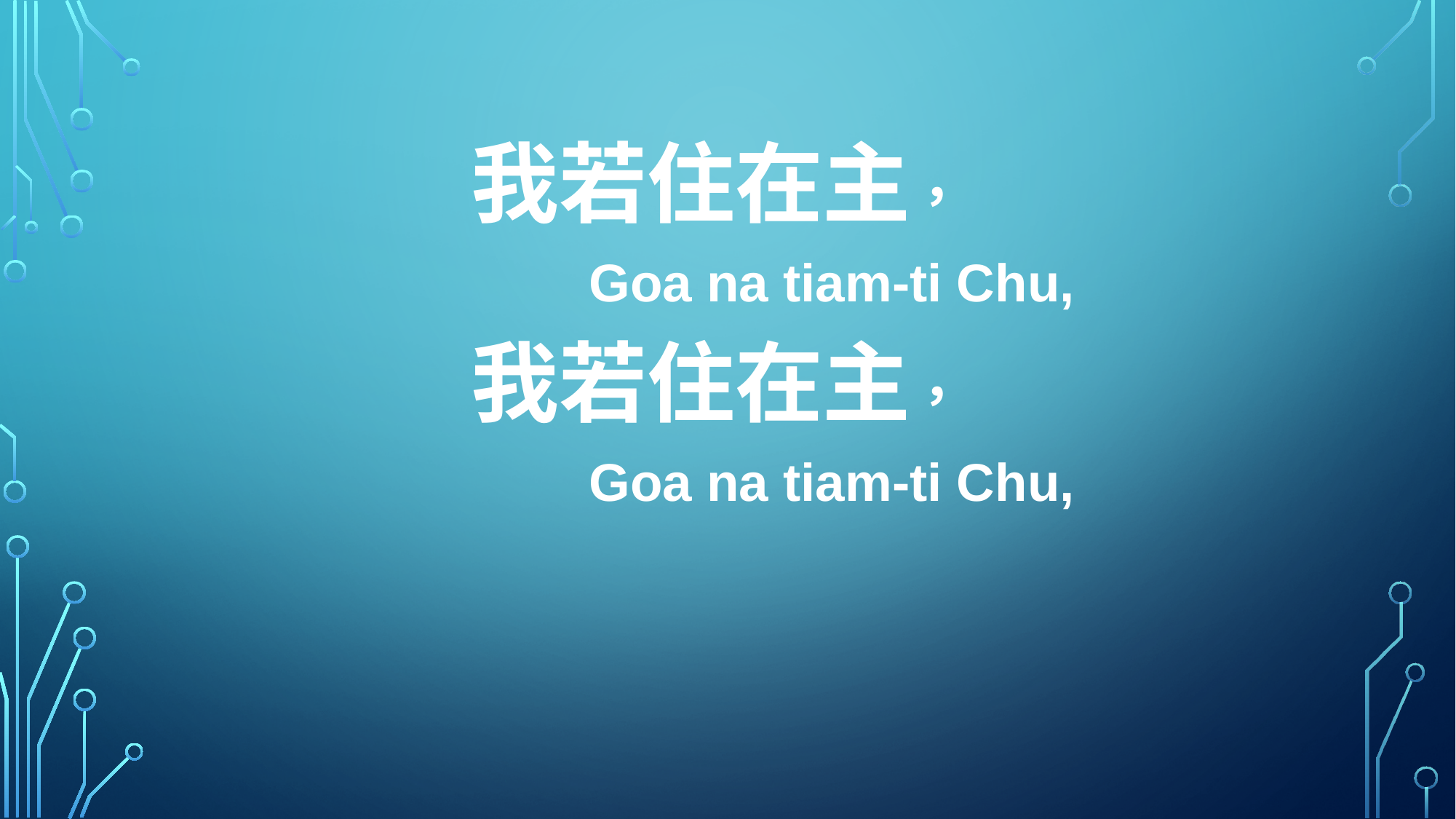

我若住在主，
                            Goa na tiam-ti Chu,
我若住在主，
                            Goa na tiam-ti Chu,